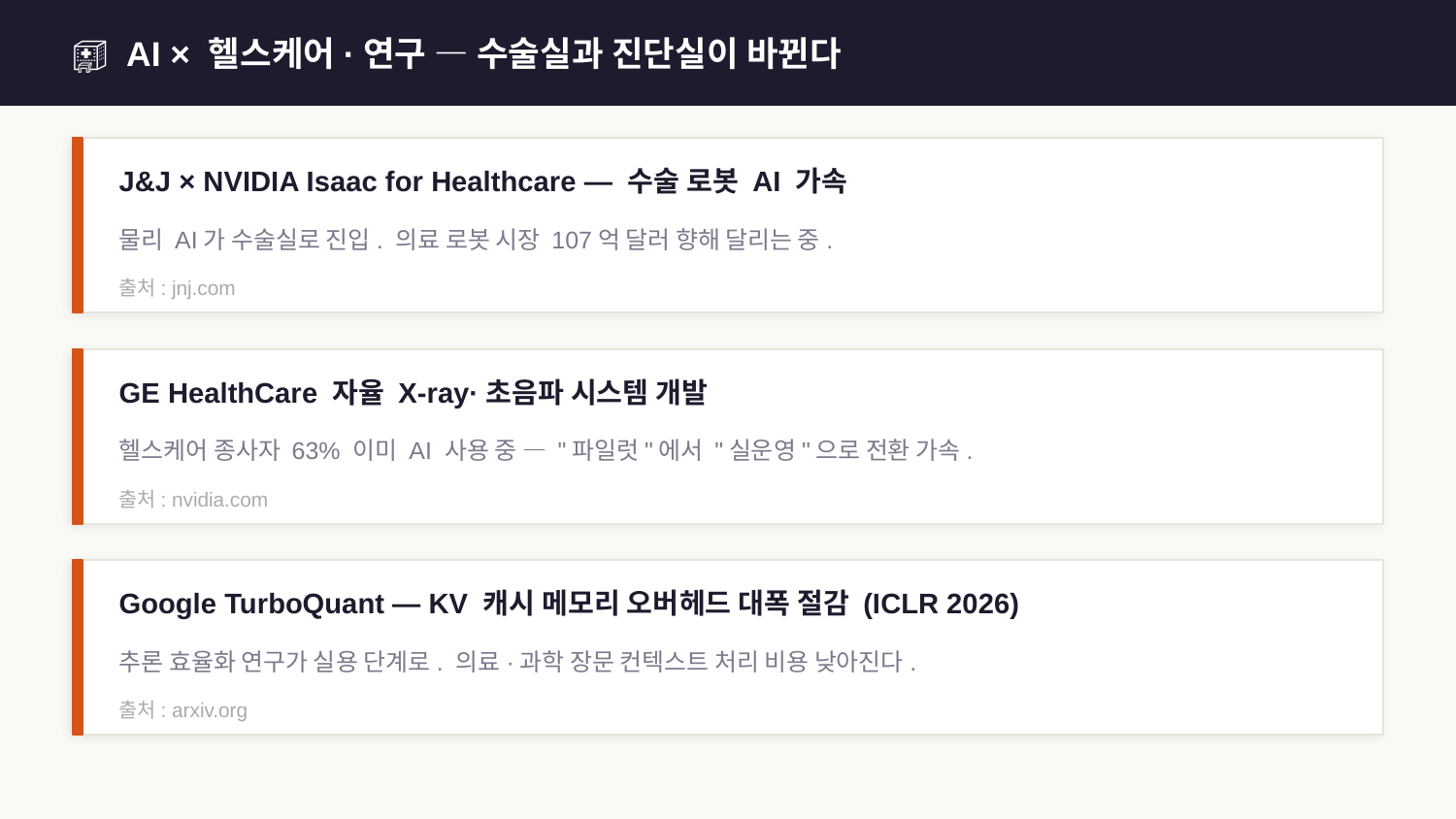

🏥  AI × 헬스케어·연구 — 수술실과 진단실이 바뀐다

J&J × NVIDIA Isaac for Healthcare — 수술 로봇 AI 가속
물리 AI가 수술실로 진입. 의료 로봇 시장 107억 달러 향해 달리는 중.
출처: jnj.com

GE HealthCare 자율 X-ray·초음파 시스템 개발
헬스케어 종사자 63% 이미 AI 사용 중 — "파일럿"에서 "실운영"으로 전환 가속.
출처: nvidia.com

Google TurboQuant — KV 캐시 메모리 오버헤드 대폭 절감 (ICLR 2026)
추론 효율화 연구가 실용 단계로. 의료·과학 장문 컨텍스트 처리 비용 낮아진다.
출처: arxiv.org